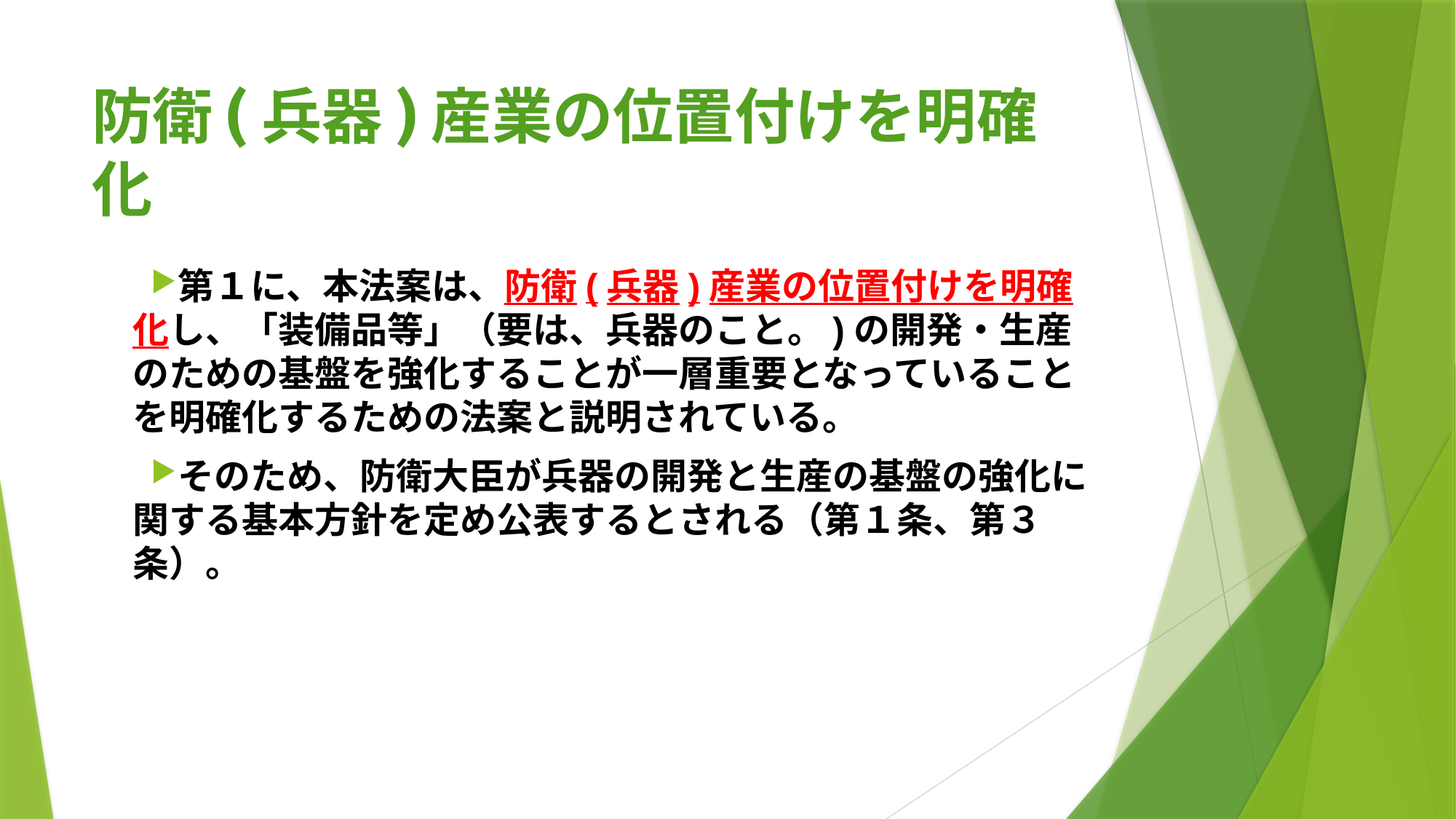

# 防衛(兵器)産業の位置付けを明確化
第１に、本法案は、防衛(兵器)産業の位置付けを明確化し、「装備品等」（要は、兵器のこと。)の開発・生産のための基盤を強化することが一層重要となっていることを明確化するための法案と説明されている。
そのため、防衛大臣が兵器の開発と生産の基盤の強化に関する基本方針を定め公表するとされる（第１条、第３条）。

18